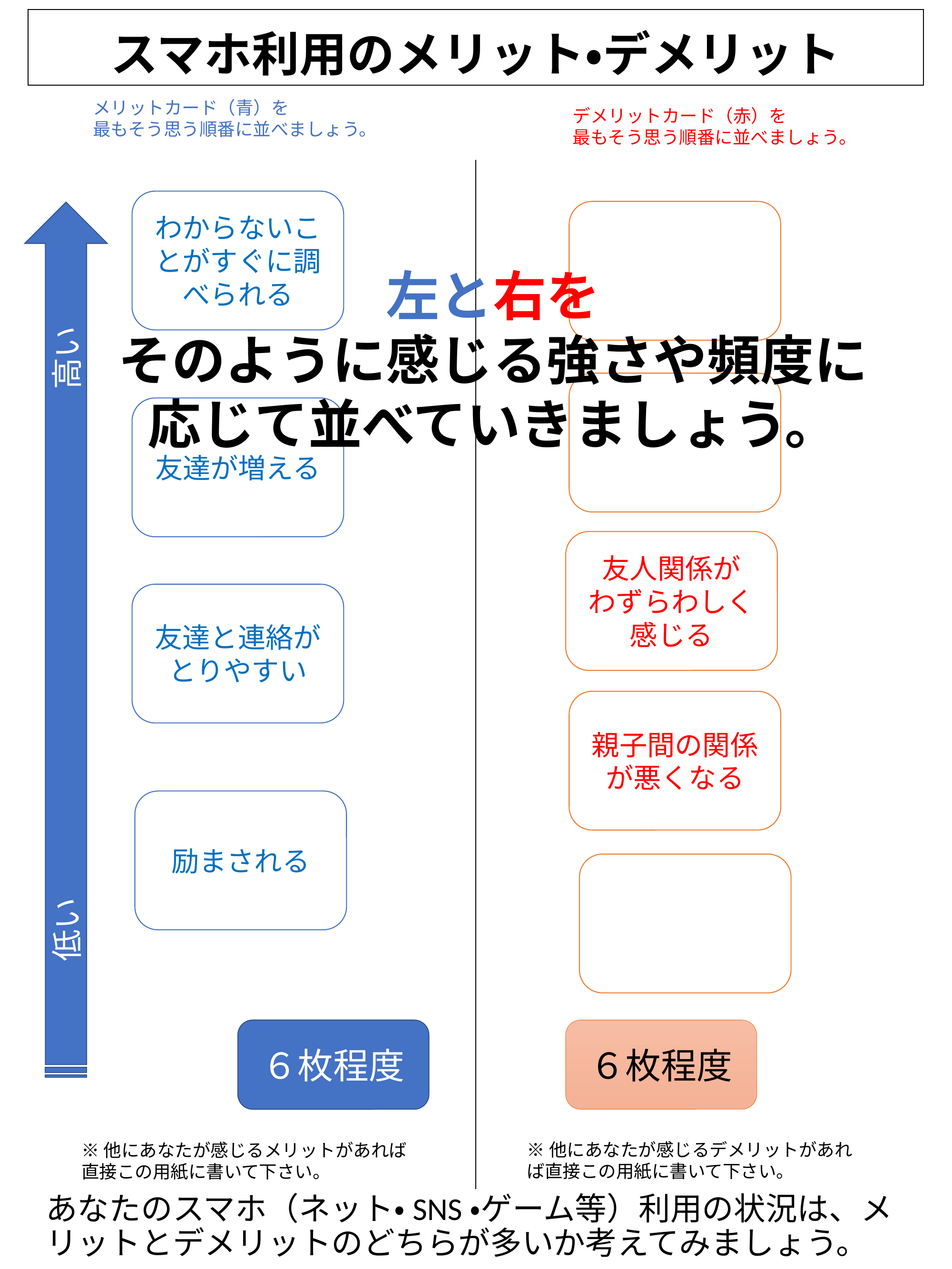

# スマホ利用のメリット・デメリット
メリットカード（青）を
最もそう思う順番に並べましょう。
デメリットカード（赤）を
最もそう思う順番に並べましょう。
わからないことがすぐに調べられる

左と右を
そのように感じる強さや頻度に
応じて並べていきましょう。

友達が増える
友人関係が
わずらわしく感じる
友達と連絡がとりやすい
低い　　　　　　　　　　　　　　　　高い
親子間の関係が悪くなる
励まされる

６枚程度
６枚程度
※他にあなたが感じるデメリットがあれば直接この用紙に書いて下さい。
※他にあなたが感じるメリットがあれば直接この用紙に書いて下さい。
あなたのスマホ（ネット・SNS・ゲーム等）利用の状況は、メリットとデメリットのどちらが多いか考えてみましょう。